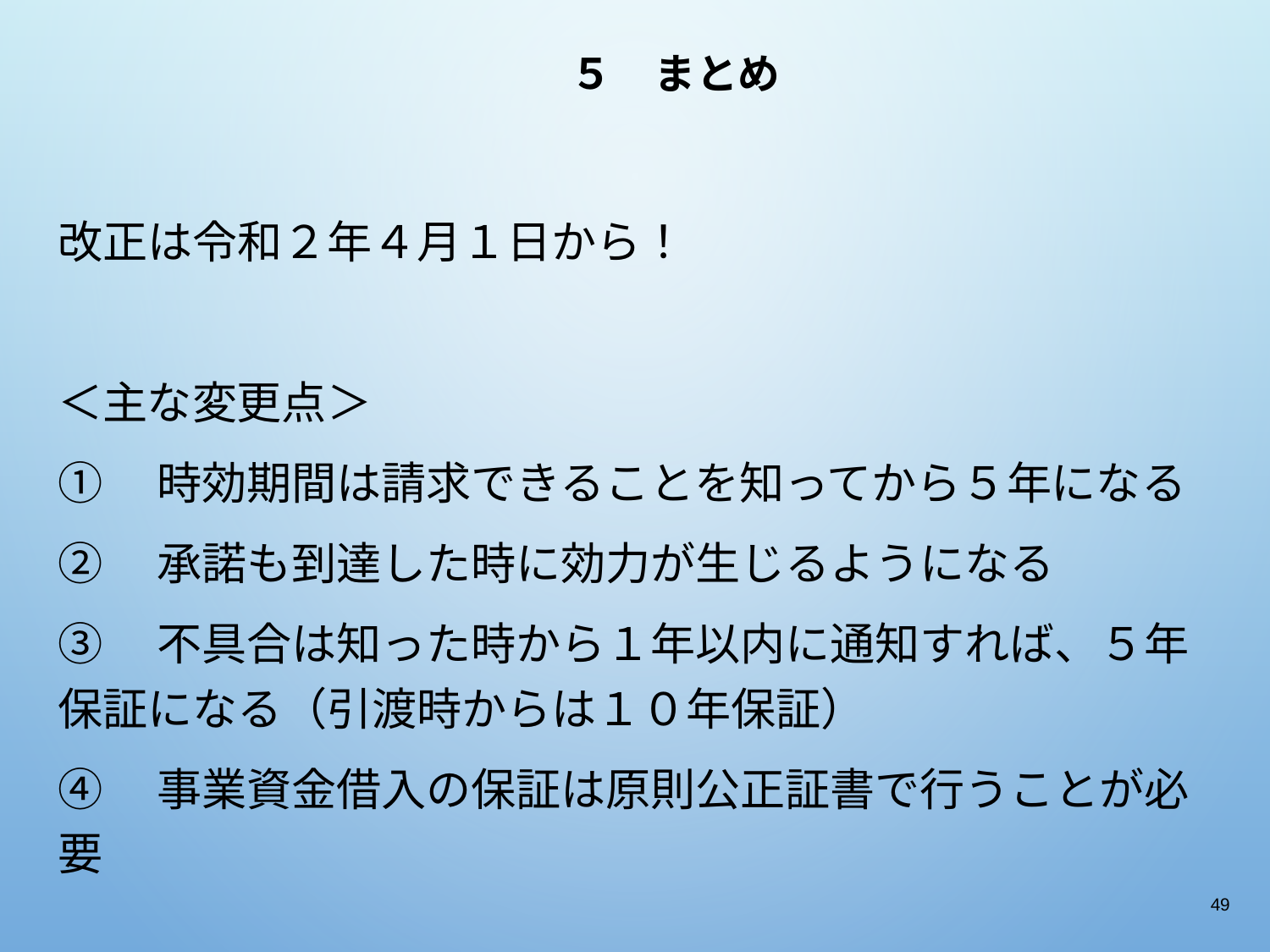

# ５　まとめ
改正は令和２年４月１日から！

＜主な変更点＞
①　時効期間は請求できることを知ってから５年になる
②　承諾も到達した時に効力が生じるようになる
③　不具合は知った時から１年以内に通知すれば、５年保証になる（引渡時からは１０年保証）
④　事業資金借入の保証は原則公正証書で行うことが必要

49